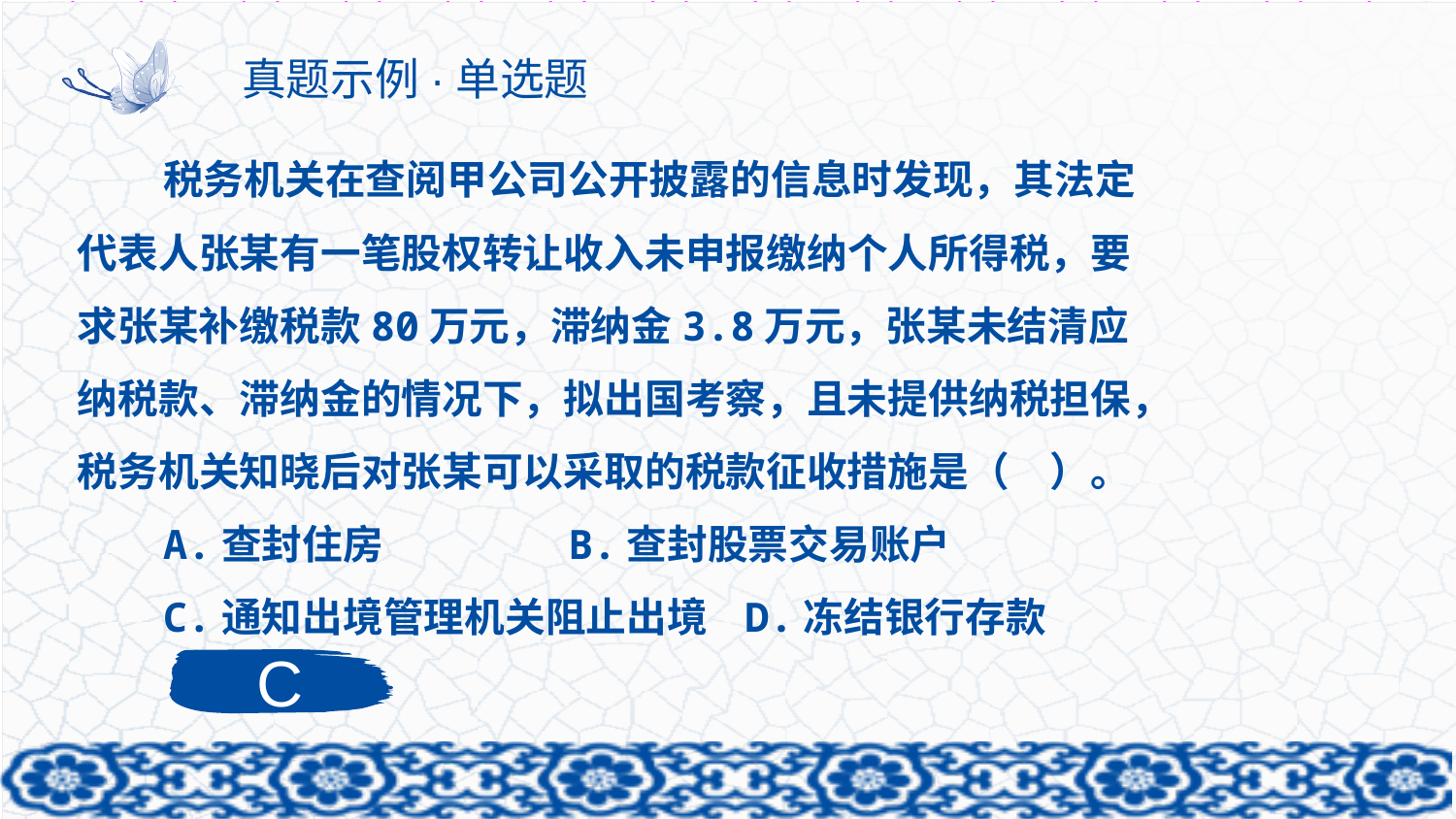

# 真题示例·单选题
税务机关在查阅甲公司公开披露的信息时发现，其法定代表人张某有一笔股权转让收入未申报缴纳个人所得税，要求张某补缴税款80万元，滞纳金3.8万元，张某未结清应纳税款、滞纳金的情况下，拟出国考察，且未提供纳税担保，税务机关知晓后对张某可以采取的税款征收措施是（　）。
A.查封住房                   B.查封股票交易账户
C.通知出境管理机关阻止出境   D.冻结银行存款

C